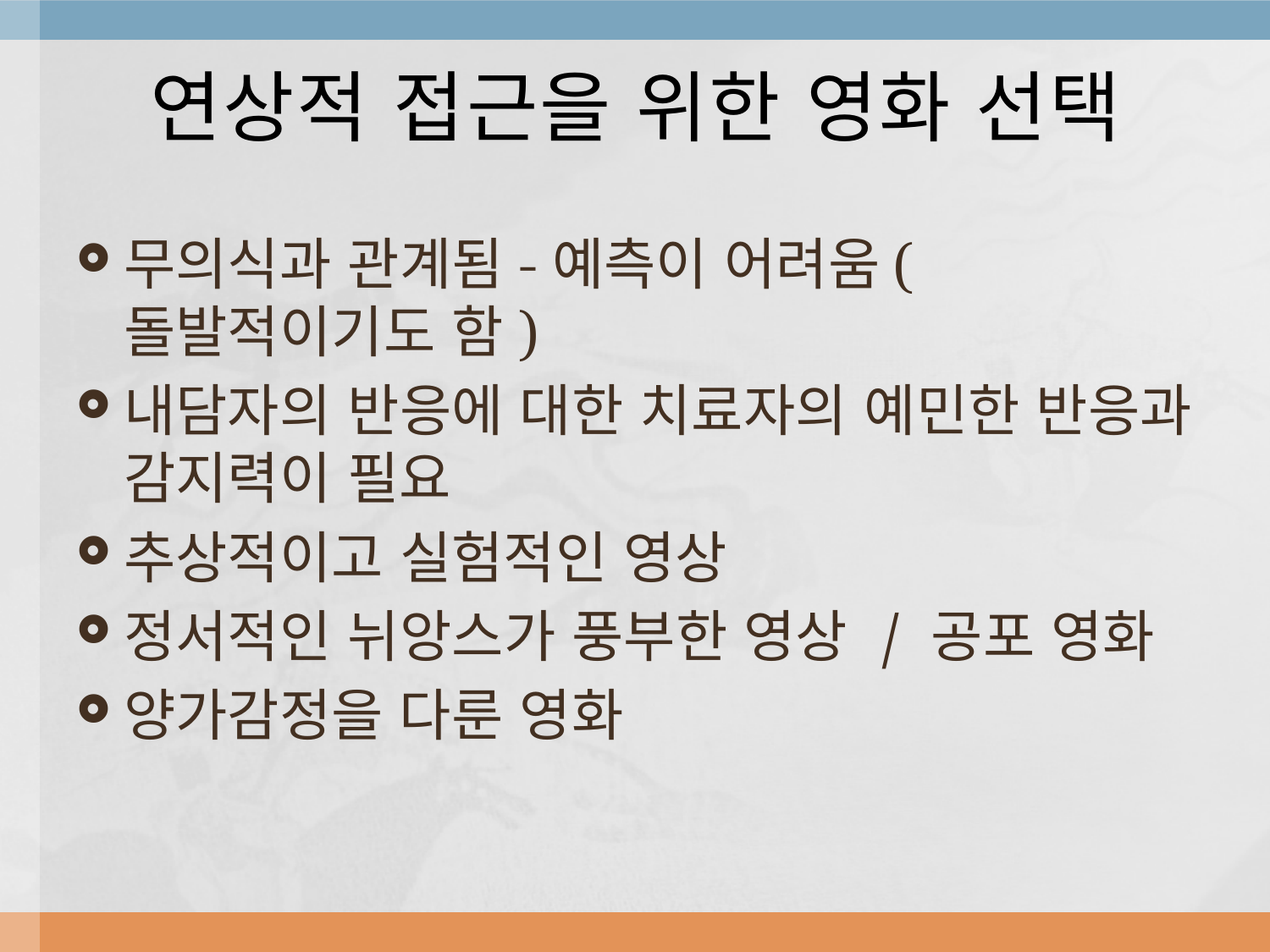

# 연상적 접근을 위한 영화 선택
무의식과 관계됨-예측이 어려움(돌발적이기도 함)
내담자의 반응에 대한 치료자의 예민한 반응과 감지력이 필요
추상적이고 실험적인 영상
정서적인 뉘앙스가 풍부한 영상 / 공포 영화
양가감정을 다룬 영화